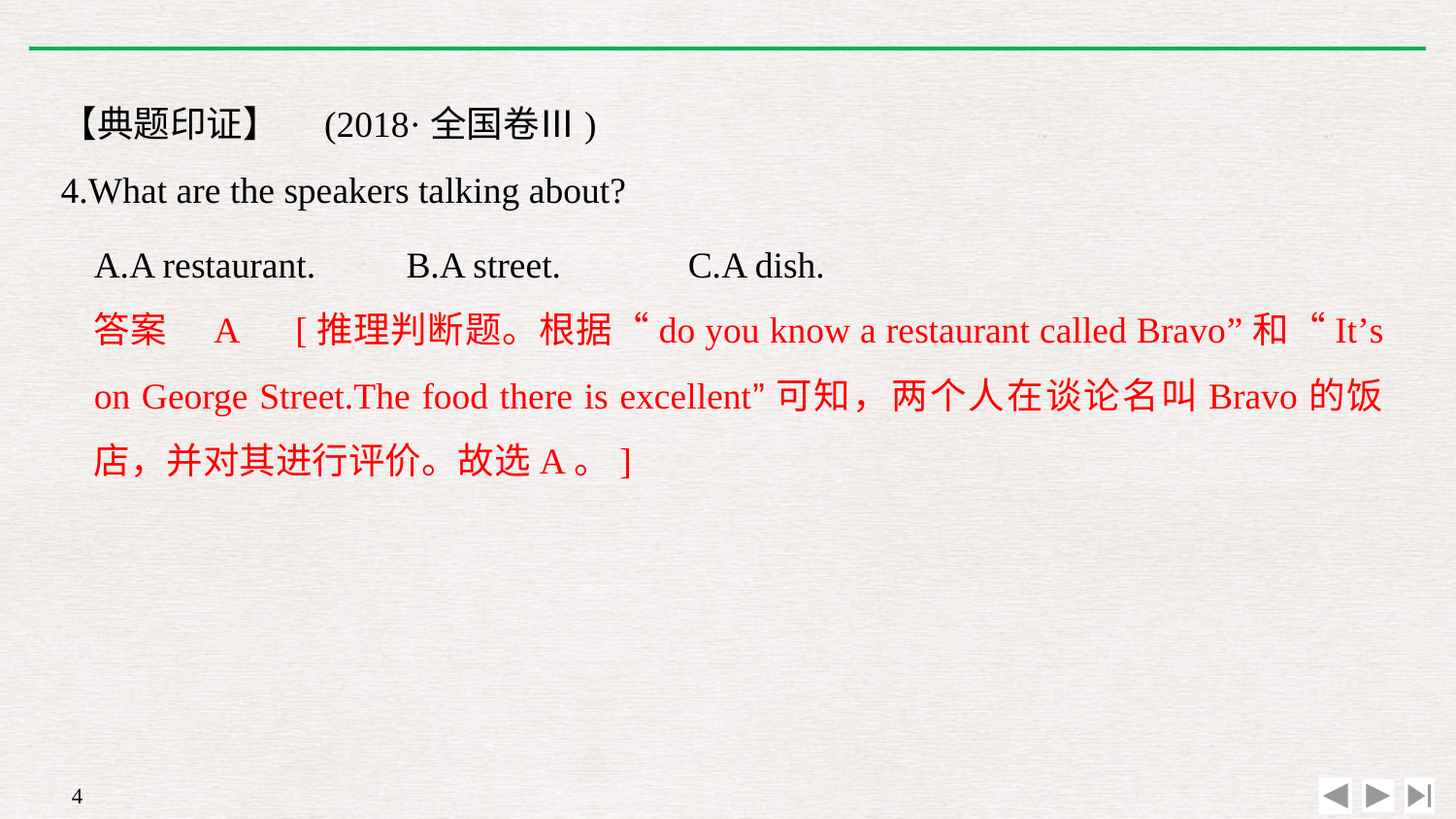

【典题印证】　(2018·全国卷Ⅲ)
4.What are the speakers talking about?
A.A restaurant.　　B.A street.　　　C.A dish.
答案　A　[推理判断题。根据“do you know a restaurant called Bravo”和“It’s on George Street.The food there is excellent”可知，两个人在谈论名叫Bravo的饭店，并对其进行评价。故选A。]